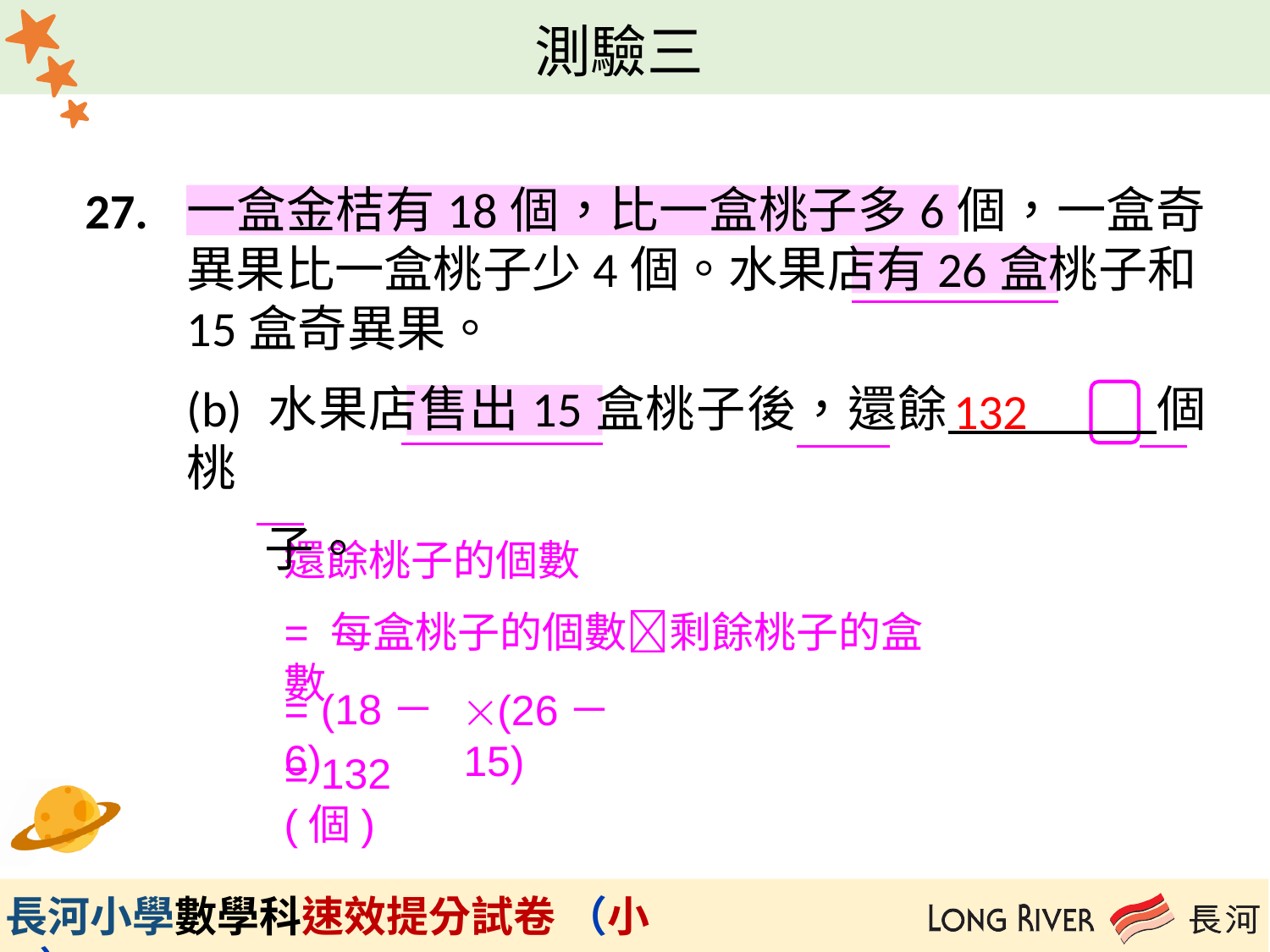

27.
一盒金桔有18個，比一盒桃子多6個，一盒奇異果比一盒桃子少4個。水果店有26盒桃子和15盒奇異果。
(b) 水果店售出15盒桃子後，還餘                 個桃
      子。

132

還餘桃子的個數
= 每盒桃子的個數×剩餘桃子的盒數
= (18－6)
×(26－15)
= 132(個)